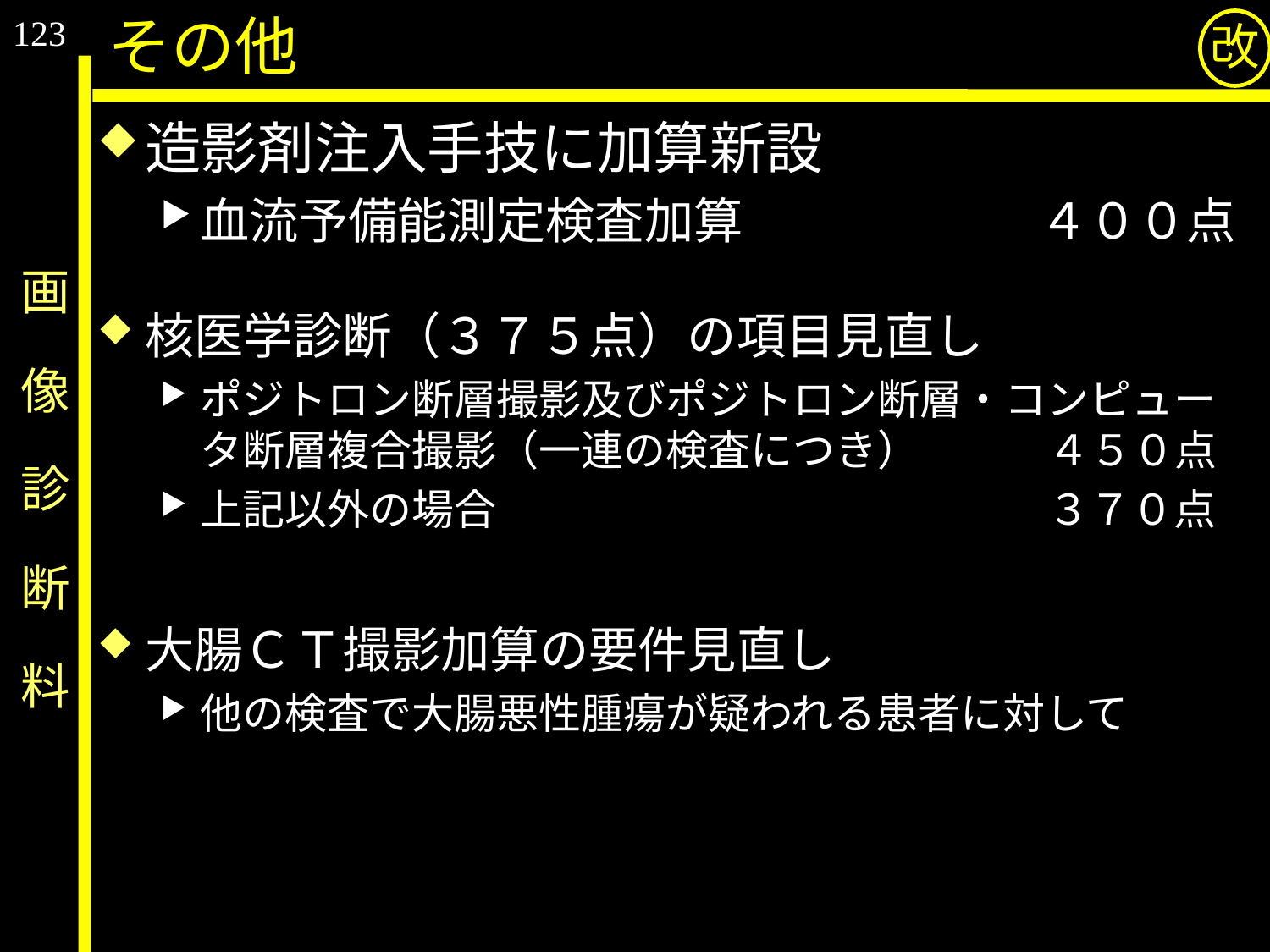

123
その他
改

造影剤注入手技に加算新設
血流予備能測定検査加算　　　　　　４００点

核医学診断（３７５点）の項目見直し
ポジトロン断層撮影及びポジトロン断層・コンピュータ断層複合撮影（一連の検査につき）　　　４５０点
上記以外の場合　　　　　　　　　　　　　３７０点

大腸ＣＴ撮影加算の要件見直し
他の検査で大腸悪性腫瘍が疑われる患者に対して

# 画　像　診　断　料